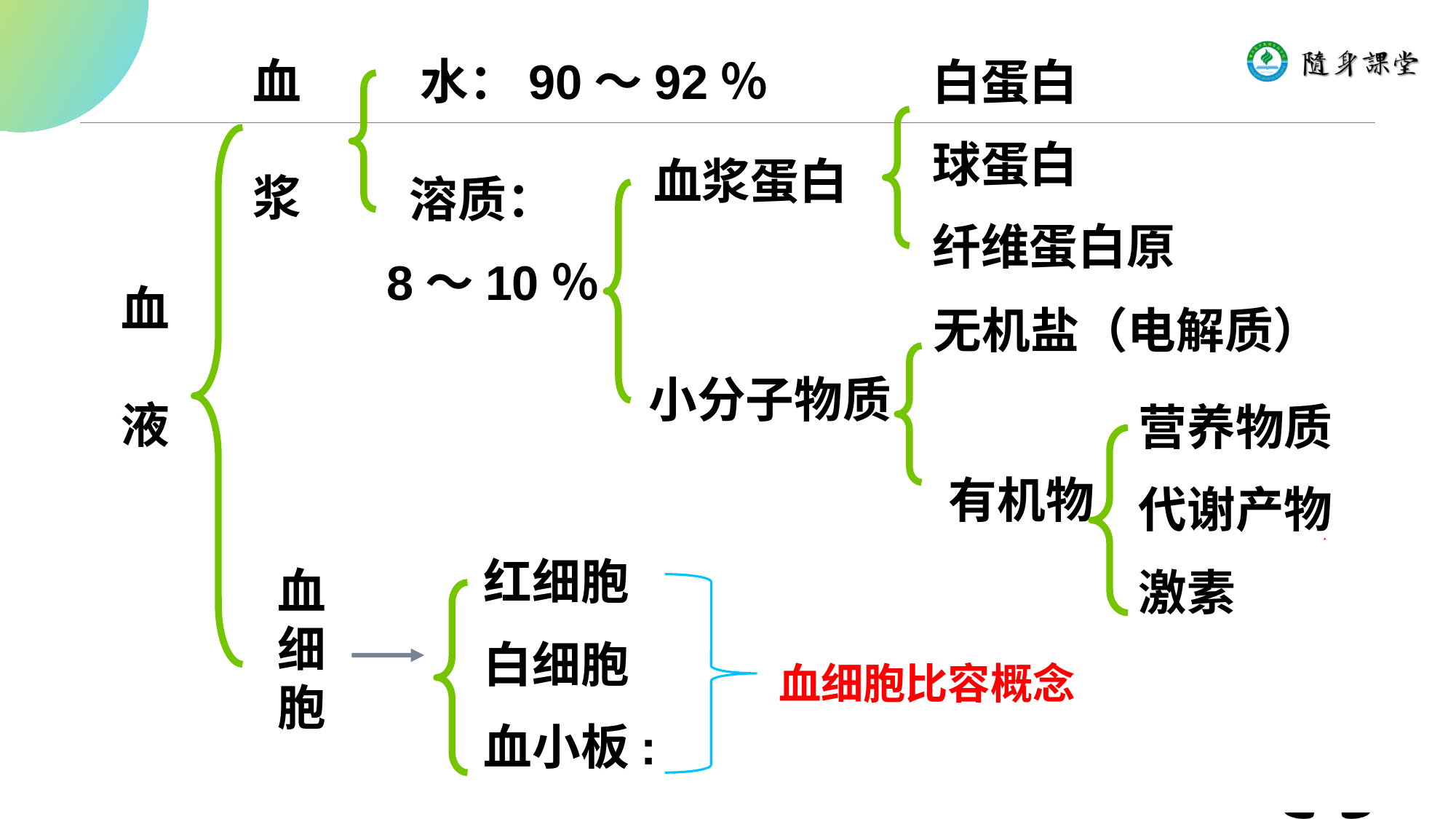

血

浆
水：90～92％
白蛋白
球蛋白
纤维蛋白原

血浆蛋白
 溶质：
8～10％

血

液
无机盐（电解质）

小分子物质
营养物质
代谢产物
激素

有机物

红细胞
白细胞
血小板:
血
细
胞

血细胞比容概念